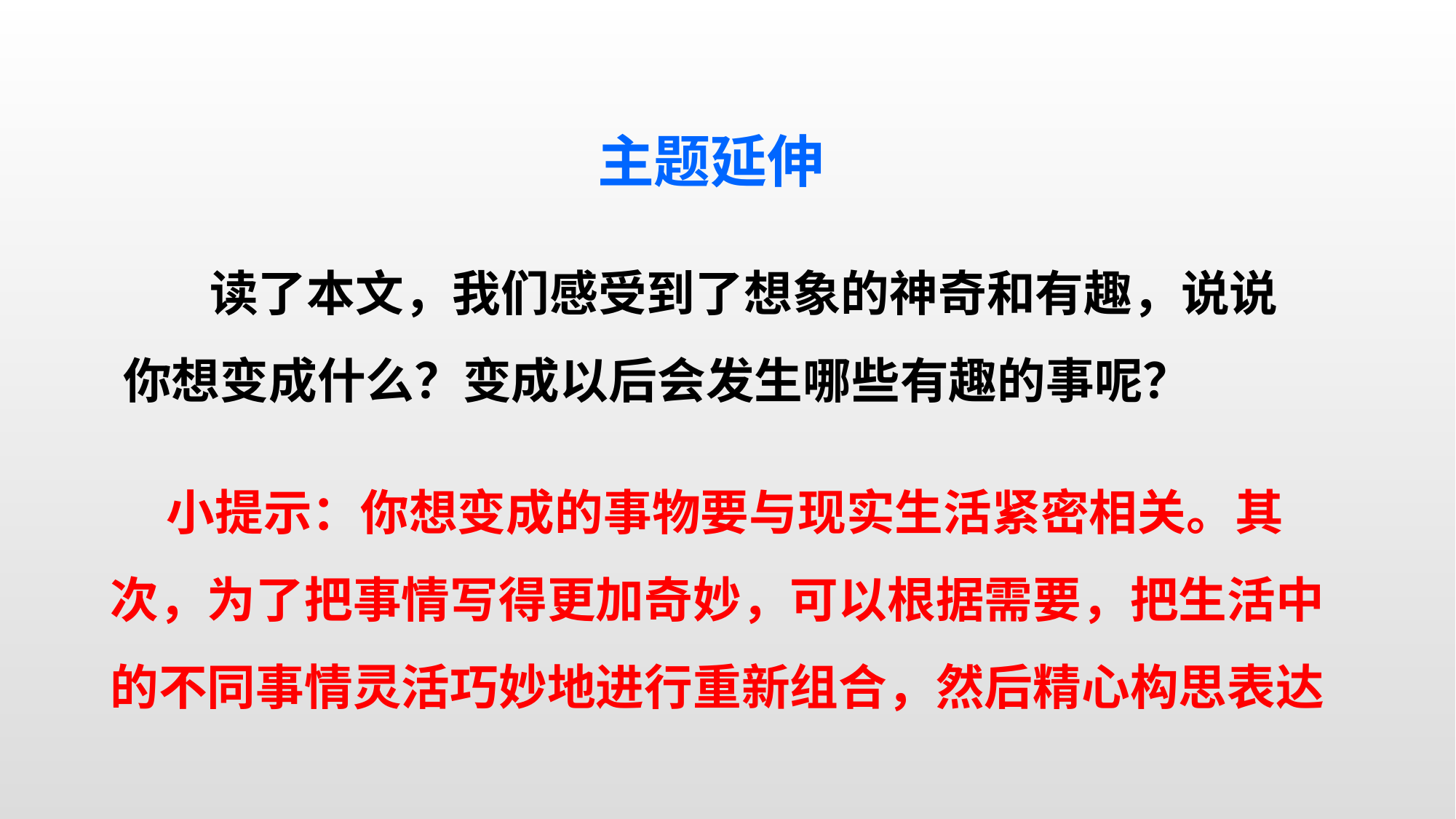

主题延伸
 读了本文，我们感受到了想象的神奇和有趣，说说你想变成什么？变成以后会发生哪些有趣的事呢？
    小提示：你想变成的事物要与现实生活紧密相关。其次，为了把事情写得更加奇妙，可以根据需要，把生活中的不同事情灵活巧妙地进行重新组合，然后精心构思表达